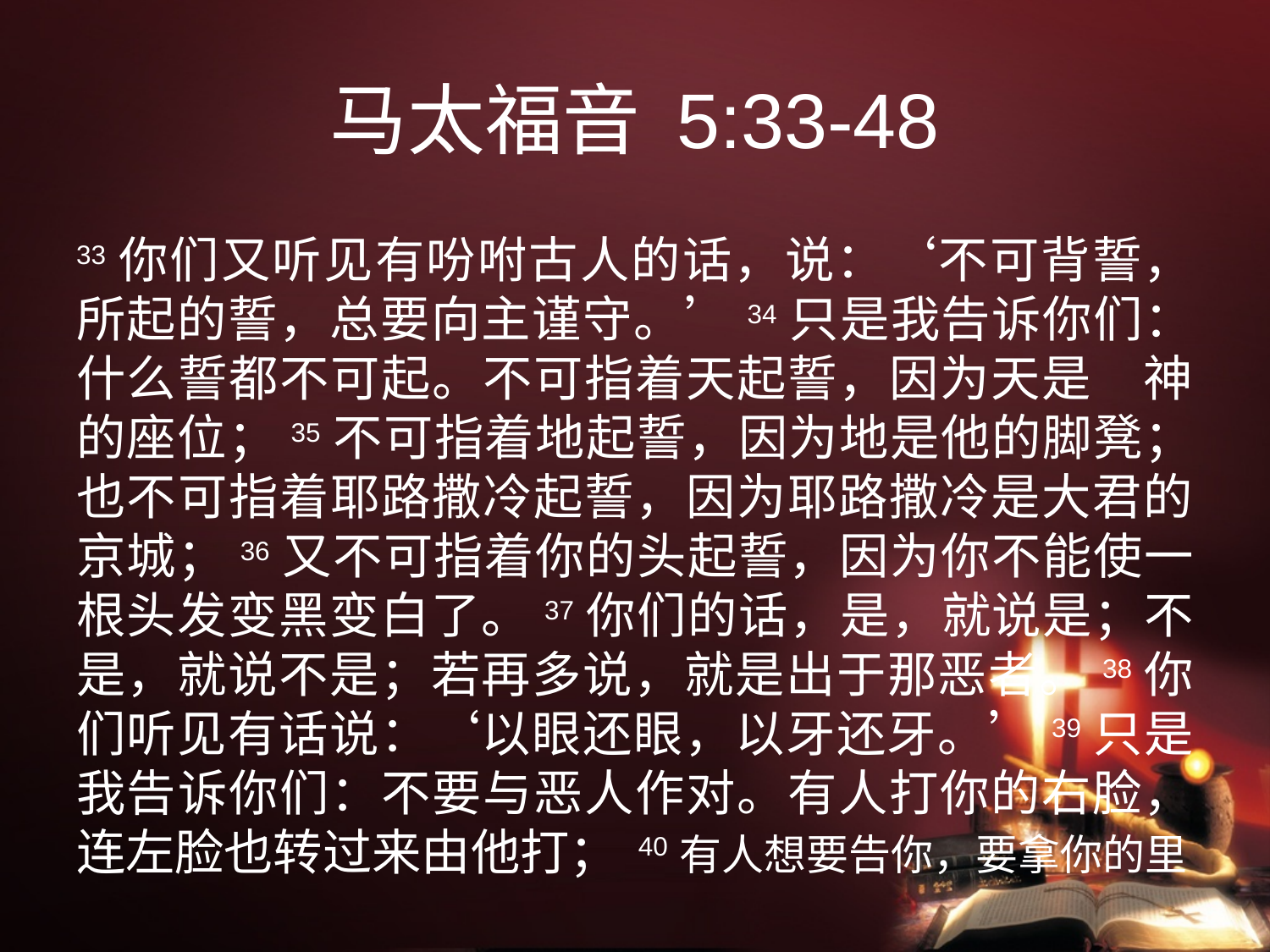

# 马太福音 5:33-48
33你们又听见有吩咐古人的话，说：‘不可背誓，所起的誓，总要向主谨守。’34只是我告诉你们：什么誓都不可起。不可指着天起誓，因为天是　神的座位；35不可指着地起誓，因为地是他的脚凳；也不可指着耶路撒冷起誓，因为耶路撒冷是大君的京城；36又不可指着你的头起誓，因为你不能使一根头发变黑变白了。37你们的话，是，就说是；不是，就说不是；若再多说，就是出于那恶者。38你们听见有话说：‘以眼还眼，以牙还牙。’39只是我告诉你们：不要与恶人作对。有人打你的右脸，连左脸也转过来由他打； 40有人想要告你，要拿你的里